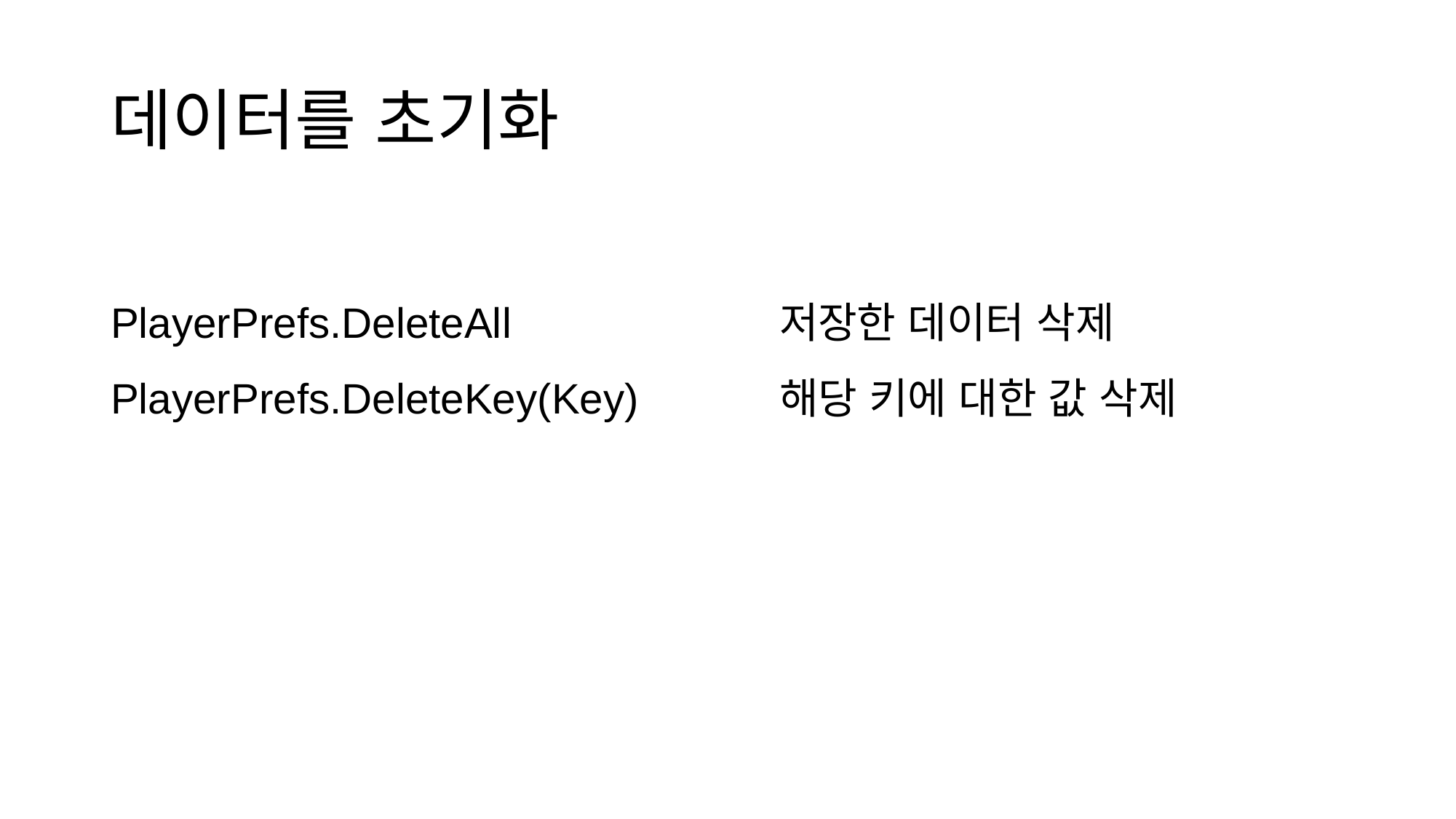

# 데이터를 초기화
PlayerPrefs.DeleteAll
PlayerPrefs.DeleteKey(Key)
저장한 데이터 삭제
해당 키에 대한 값 삭제